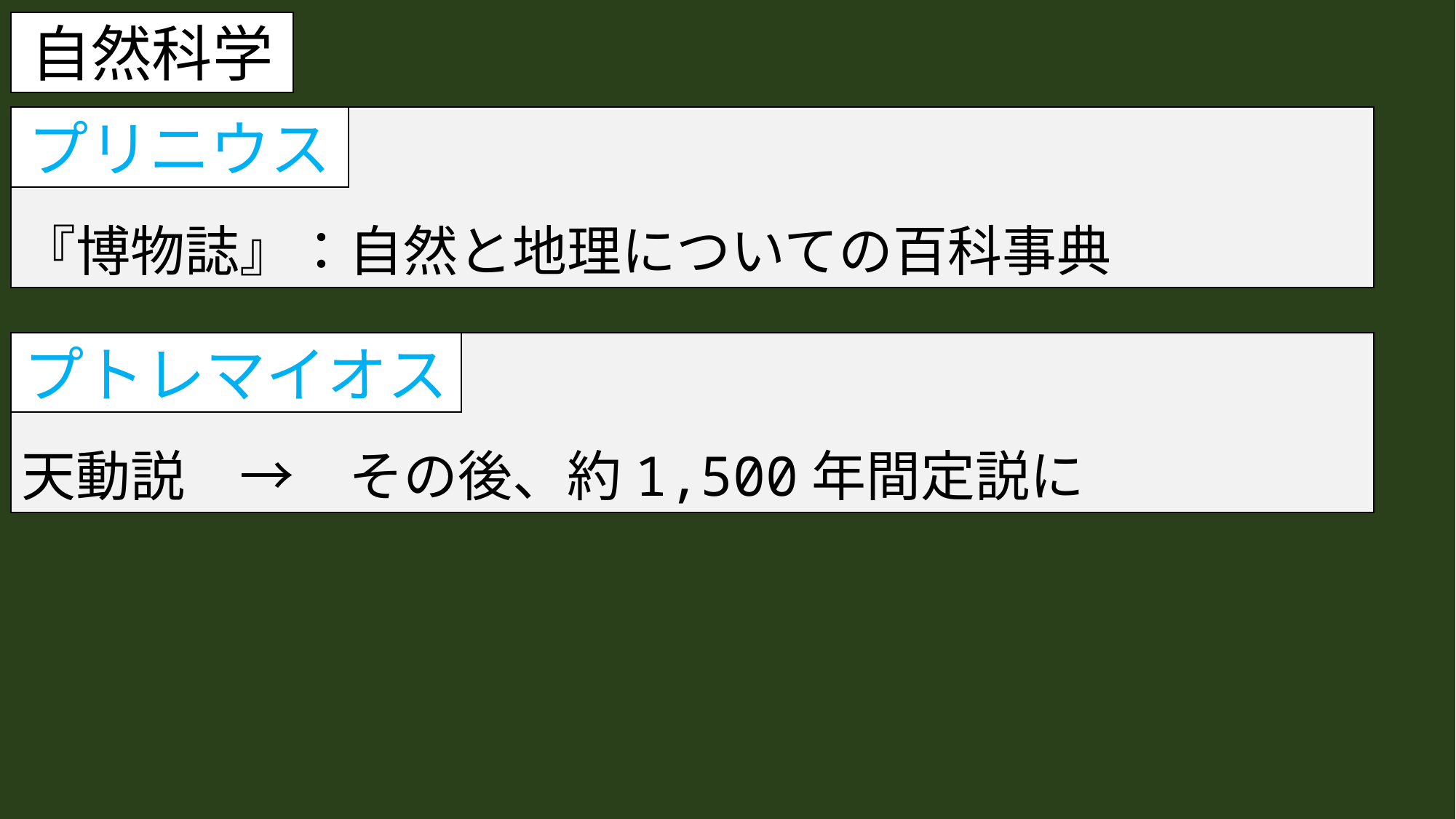

自然科学
プリニウス
『博物誌』：自然と地理についての百科事典
天動説　→　その後、約1,500年間定説に
プトレマイオス